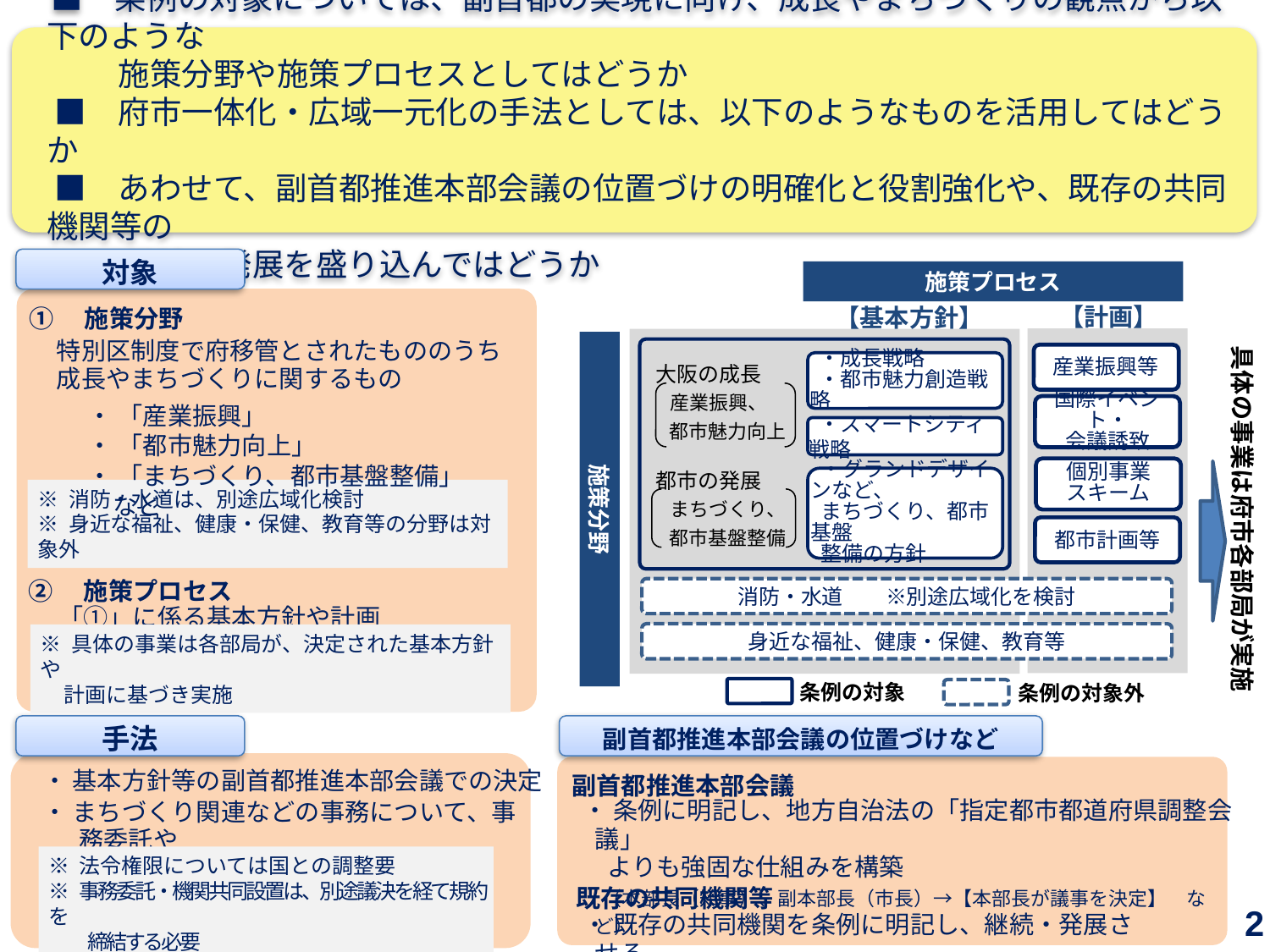

■　条例の対象については、副首都の実現に向け、成長やまちづくりの観点から以下のような
　　　施策分野や施策プロセスとしてはどうか
　■　府市一体化・広域一元化の手法としては、以下のようなものを活用してはどうか
　■　あわせて、副首都推進本部会議の位置づけの明確化と役割強化や、既存の共同機関等の
　　　 継続・発展を盛り込んではどうか
対象
施策プロセス

【計画】
【基本方針】
①　施策分野

特別区制度で府移管とされたもののうち
成長やまちづくりに関するもの
施策分野

具体の事業は府市各部局が実施
産業振興等
大阪の成長
  産業振興、
  都市魅力向上
 ・成長戦略
 ・都市魅力創造戦略

・ 「産業振興」
・ 「都市魅力向上」
・ 「まちづくり、都市基盤整備」 　など
国際イベント・
会議誘致
 ・スマートシティ戦略
個別事業
スキーム

都市の発展
  まちづくり、
  都市基盤整備
 ・グランドデザインなど、
 まちづくり、都市基盤
 整備の方針

※ 消防・水道は、別途広域化検討
※ 身近な福祉、健康・保健、教育等の分野は対象外
都市計画等
②　施策プロセス
消防・水道　　※別途広域化を検討
「①」に係る基本方針や計画
身近な福祉、健康・保健、教育等
※ 具体の事業は各部局が、決定された基本方針や
    計画に基づき実施
条例の対象
条例の対象外

手法
副首都推進本部会議の位置づけなど

副首都推進本部会議
・ 基本方針等の副首都推進本部会議での決定
・ 条例に明記し、地方自治法の「指定都市都道府県調整会議」
　よりも強固な仕組みを構築
　（本部長（知事）、副本部長（市長）→【本部長が議事を決定】　など）
・ まちづくり関連などの事務について、事務委託や
　 機関等の共同設置等を検討
※ 法令権限については国との調整要
※ 事務委託・機関共同設置は、別途議決を経て規約を
　　 締結する必要
既存の共同機関等
 2
・ 既存の共同機関を条例に明記し、継続・発展させる